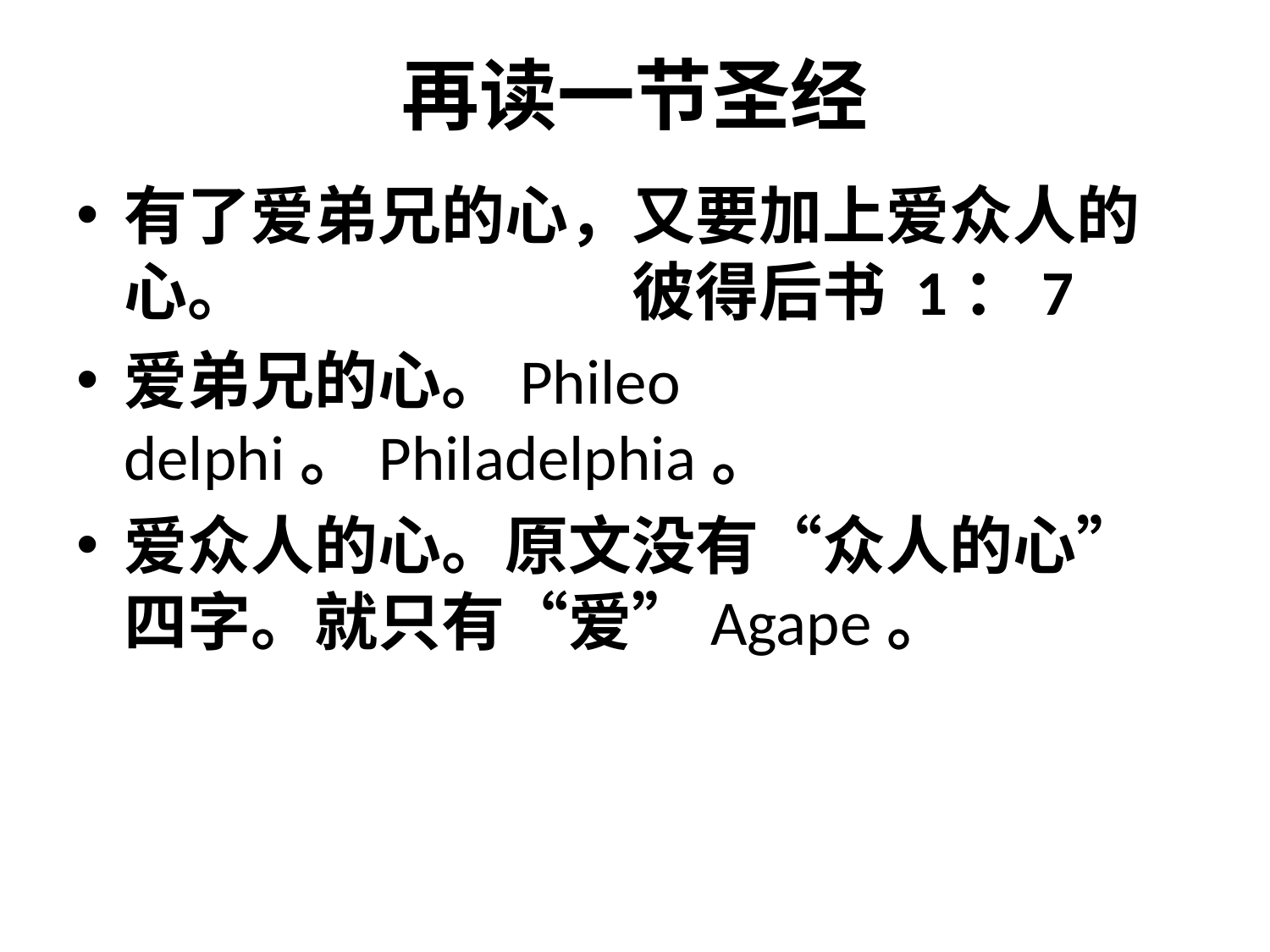

# 再读一节圣经
有了爱弟兄的心，又要加上爱众人的心。			彼得后书 1：7
爱弟兄的心。Phileo   delphi。Philadelphia。
爱众人的心。原文没有“众人的心”四字。就只有“爱”Agape。